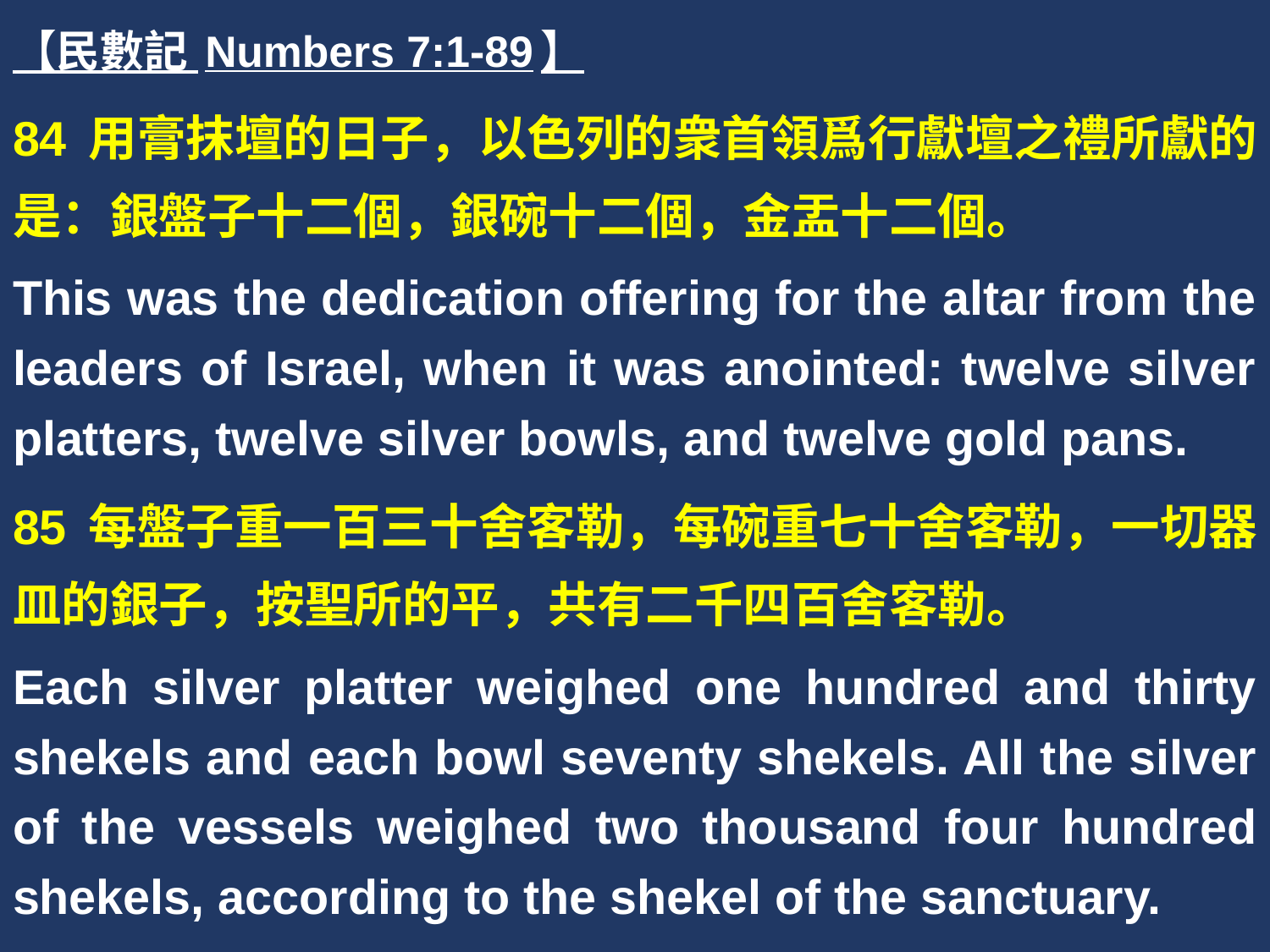

【民數記 Numbers 7:1-89】
84 用膏抹壇的日子，以色列的衆首領爲行獻壇之禮所獻的是：銀盤子十二個，銀碗十二個，金盂十二個。
This was the dedication offering for the altar from the leaders of Israel, when it was anointed: twelve silver platters, twelve silver bowls, and twelve gold pans.
85 每盤子重一百三十舍客勒，每碗重七十舍客勒，一切器皿的銀子，按聖所的平，共有二千四百舍客勒。
Each silver platter weighed one hundred and thirty shekels and each bowl seventy shekels. All the silver of the vessels weighed two thousand four hundred shekels, according to the shekel of the sanctuary.